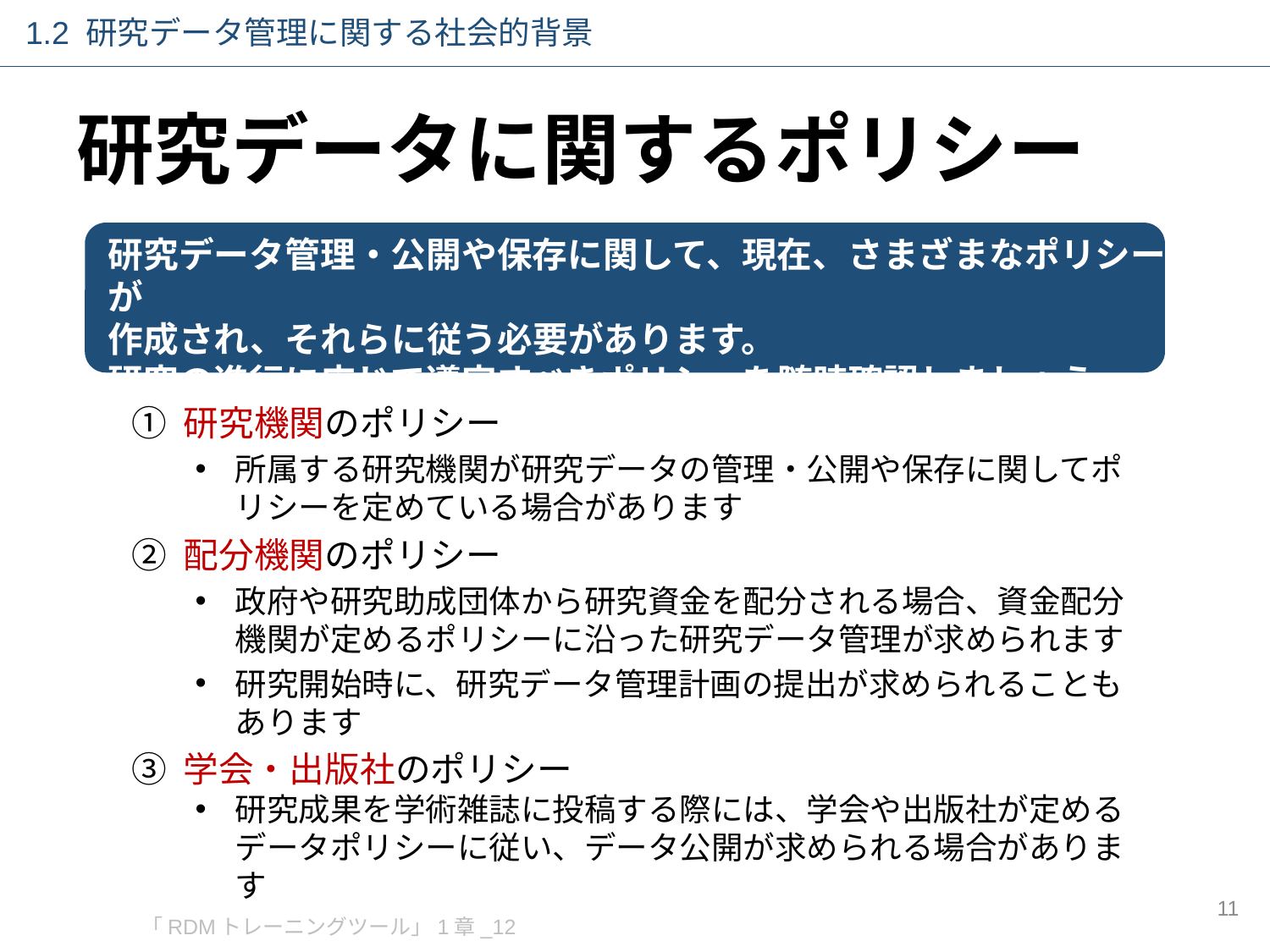

1.2 研究データ管理に関する社会的背景
# 研究データに関するポリシー

研究データ管理・公開や保存に関して、現在、さまざまなポリシーが
作成され、それらに従う必要があります。
研究の進行に応じて遵守すべきポリシーを随時確認しましょう。
① 研究機関のポリシー
所属する研究機関が研究データの管理・公開や保存に関してポリシーを定めている場合があります
② 配分機関のポリシー
政府や研究助成団体から研究資金を配分される場合、資金配分機関が定めるポリシーに沿った研究データ管理が求められます
研究開始時に、研究データ管理計画の提出が求められることも
あります
③ 学会・出版社のポリシー
研究成果を学術雑誌に投稿する際には、学会や出版社が定めるデータポリシーに従い、データ公開が求められる場合があります
「RDMトレーニングツール」1章_12